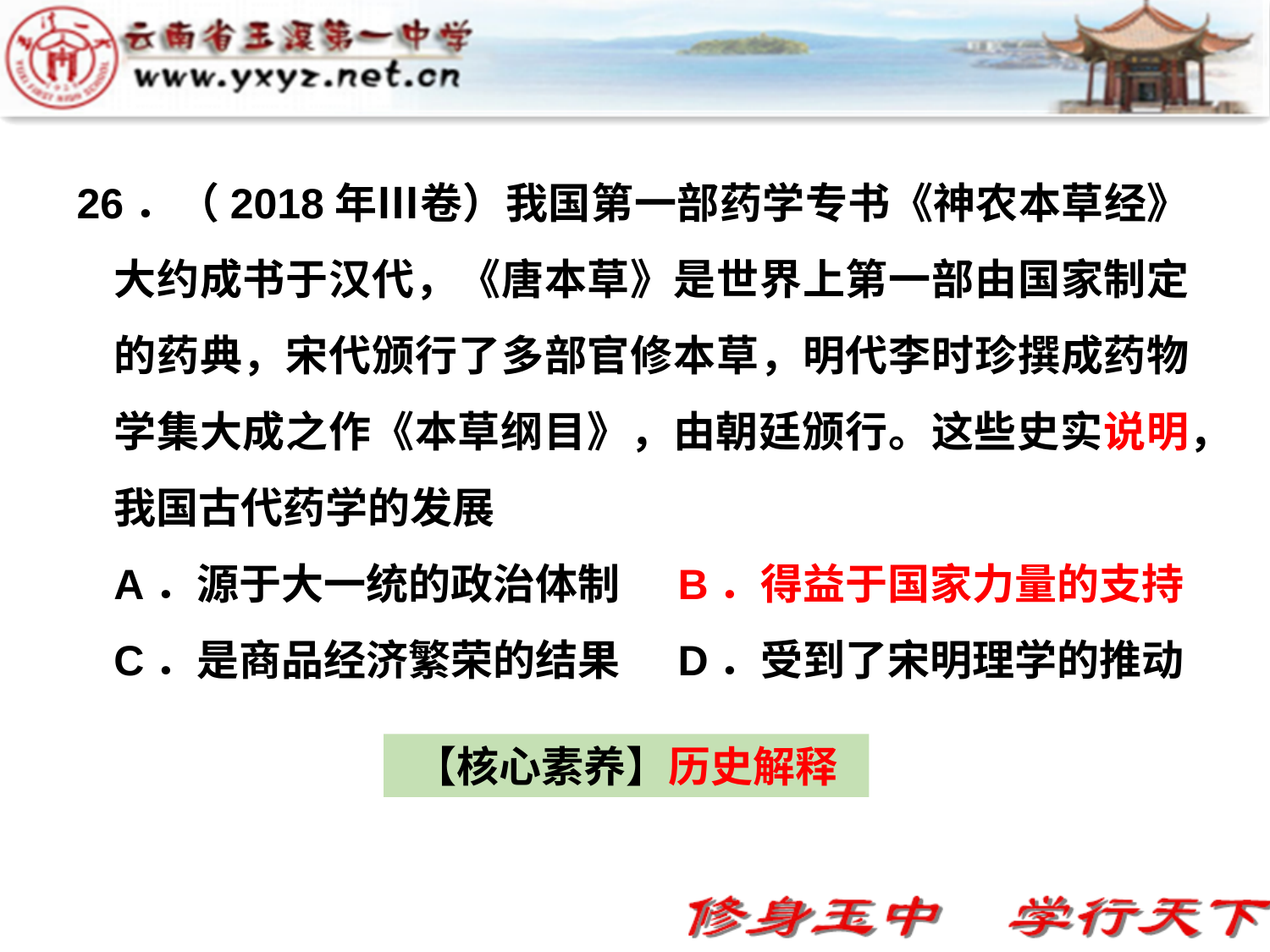

26．（2018年Ⅲ卷）我国第一部药学专书《神农本草经》大约成书于汉代，《唐本草》是世界上第一部由国家制定的药典，宋代颁行了多部官修本草，明代李时珍撰成药物学集大成之作《本草纲目》，由朝廷颁行。这些史实说明，我国古代药学的发展
A．源于大一统的政治体制     B．得益于国家力量的支持
C．是商品经济繁荣的结果     D．受到了宋明理学的推动
【核心素养】历史解释